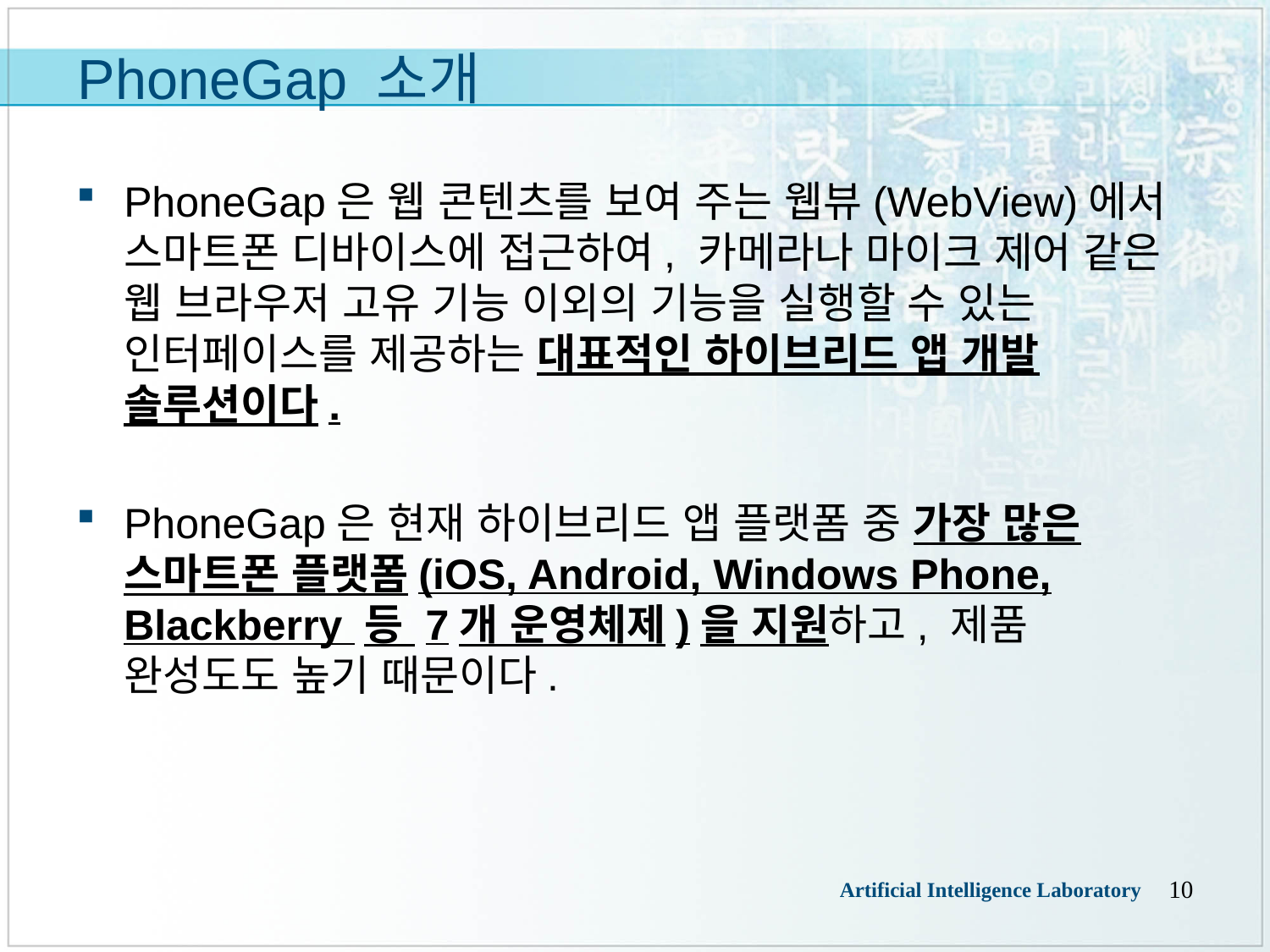

# PhoneGap 소개
PhoneGap은 웹 콘텐츠를 보여 주는 웹뷰(WebView)에서 스마트폰 디바이스에 접근하여, 카메라나 마이크 제어 같은 웹 브라우저 고유 기능 이외의 기능을 실행할 수 있는 인터페이스를 제공하는 대표적인 하이브리드 앱 개발 솔루션이다.

PhoneGap은 현재 하이브리드 앱 플랫폼 중 가장 많은 스마트폰 플랫폼(iOS, Android, Windows Phone, Blackberry 등 7개 운영체제)을 지원하고, 제품 완성도도 높기 때문이다.

10